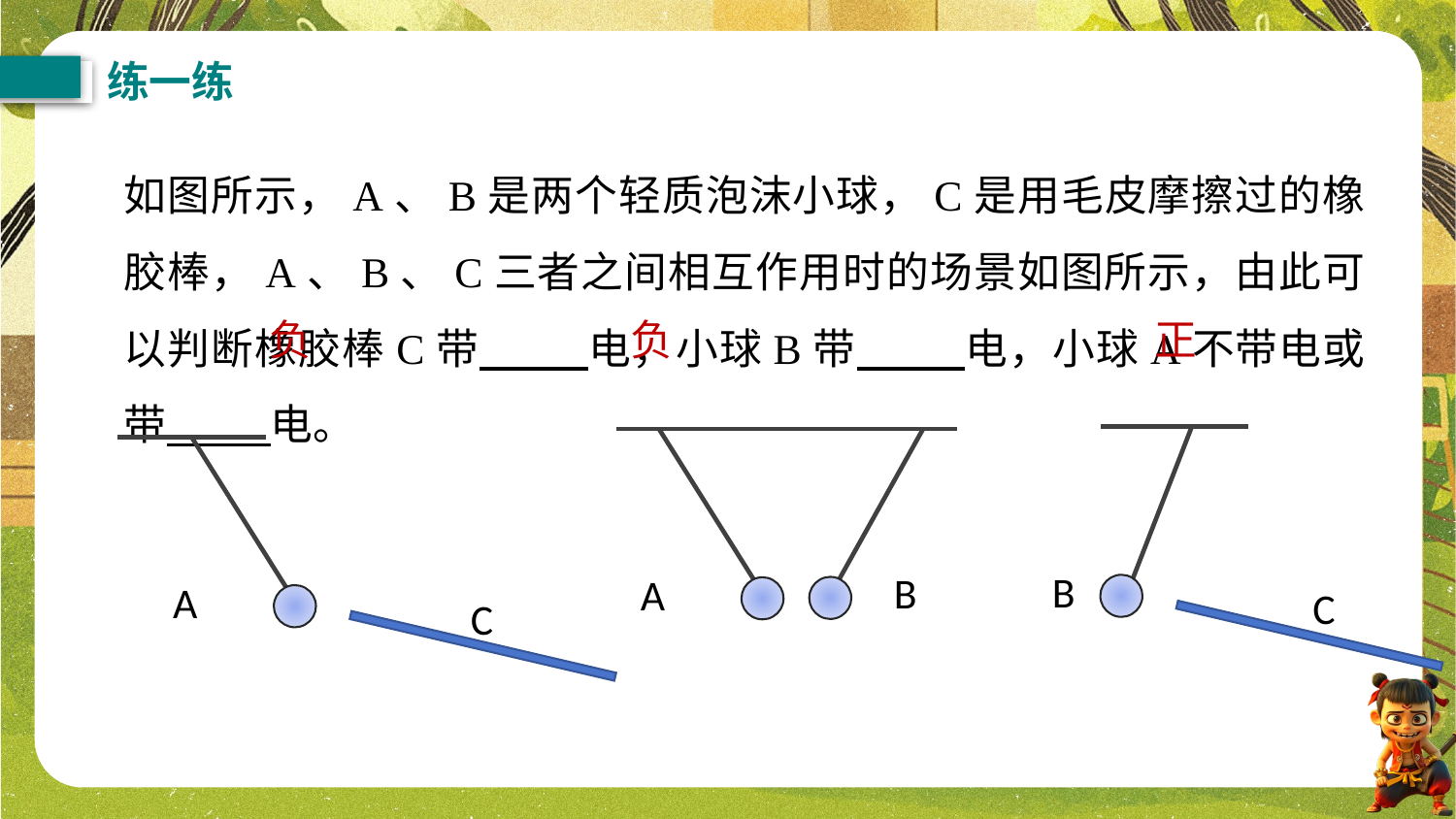

练一练

如图所示，A、B是两个轻质泡沫小球，C是用毛皮摩擦过的橡胶棒，A、B、C三者之间相互作用时的场景如图所示，由此可以判断橡胶棒C带　  　电，小球B带　  　电，小球A不带电或带　  　电。

负
负
正
B

C

B
A

A

C